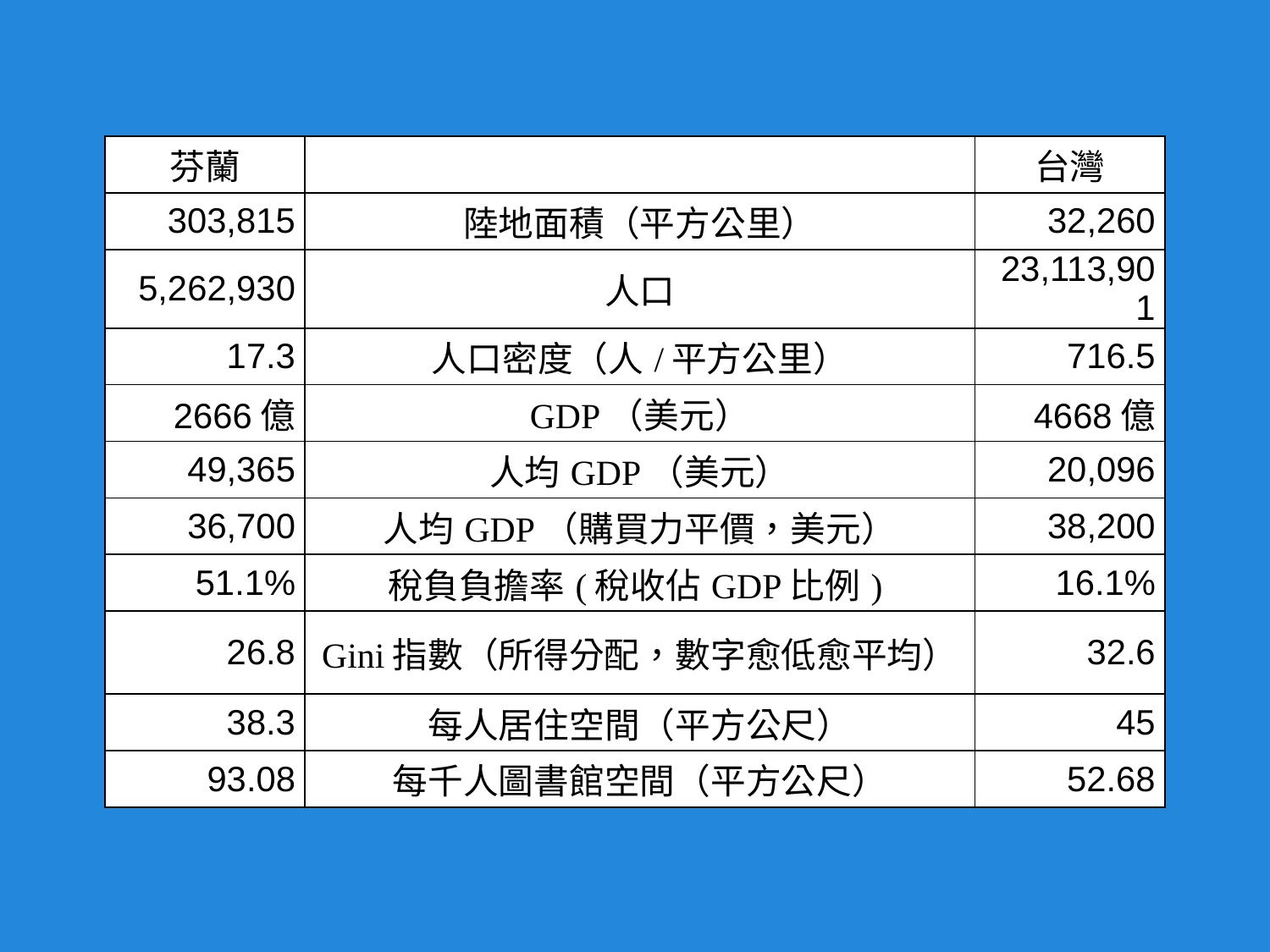

| 芬蘭 |  | 台灣 |
| --- | --- | --- |
| 303,815 | 陸地面積（平方公里） | 32,260 |
| 5,262,930 | 人口 | 23,113,901 |
| 17.3 | 人口密度（人/平方公里） | 716.5 |
| 2666億 | GDP（美元） | 4668億 |
| 49,365 | 人均GDP（美元） | 20,096 |
| 36,700 | 人均GDP（購買力平價，美元） | 38,200 |
| 51.1% | 稅負負擔率(稅收佔GDP比例) | 16.1% |
| 26.8 | Gini指數（所得分配，數字愈低愈平均） | 32.6 |
| 38.3 | 每人居住空間（平方公尺） | 45 |
| 93.08 | 每千人圖書館空間（平方公尺） | 52.68 |